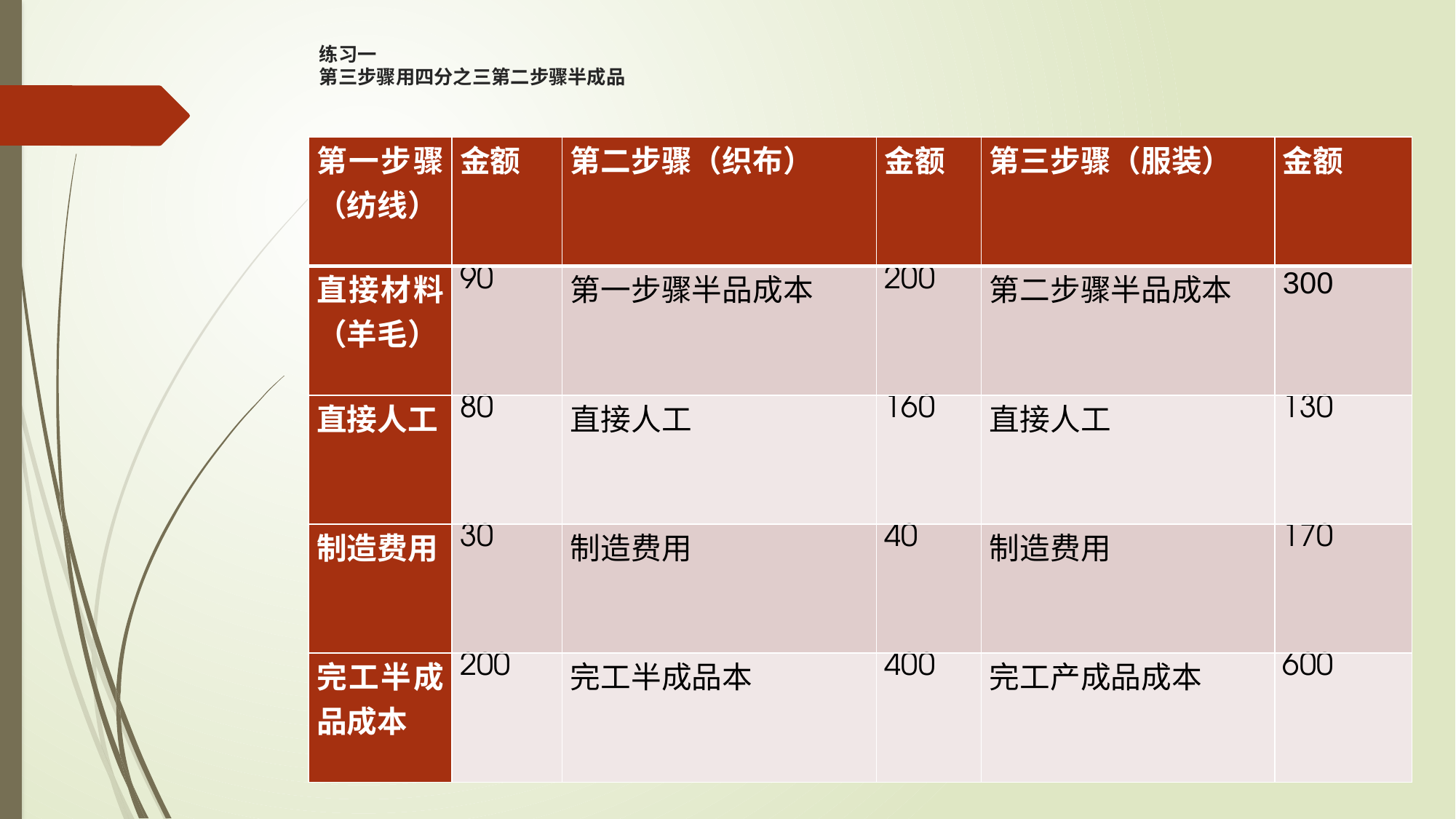

# 练习一 第三步骤用四分之三第二步骤半成品
| 第一步骤（纺线） | 金额 | 第二步骤（织布） | 金额 | 第三步骤（服装） | 金额 |
| --- | --- | --- | --- | --- | --- |
| 直接材料（羊毛） | 90 | 第一步骤半品成本 | 200 | 第二步骤半品成本 | 300 |
| 直接人工 | 80 | 直接人工 | 160 | 直接人工 | 130 |
| 制造费用 | 30 | 制造费用 | 40 | 制造费用 | 170 |
| 完工半成品成本 | 200 | 完工半成品本 | 400 | 完工产成品成本 | 600 |